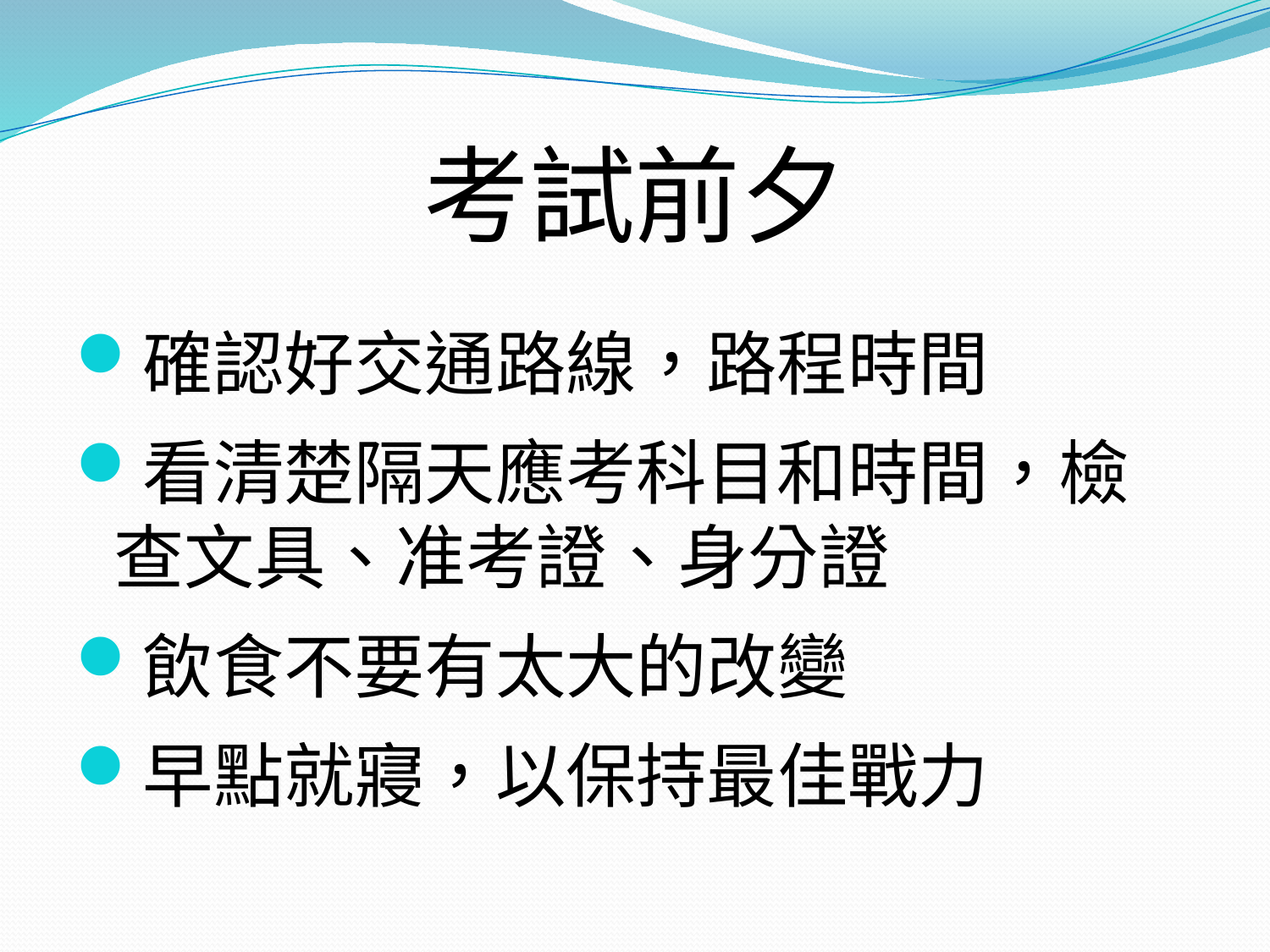

# 考試前夕
確認好交通路線，路程時間
看清楚隔天應考科目和時間，檢查文具、准考證、身分證
飲食不要有太大的改變
早點就寢，以保持最佳戰力